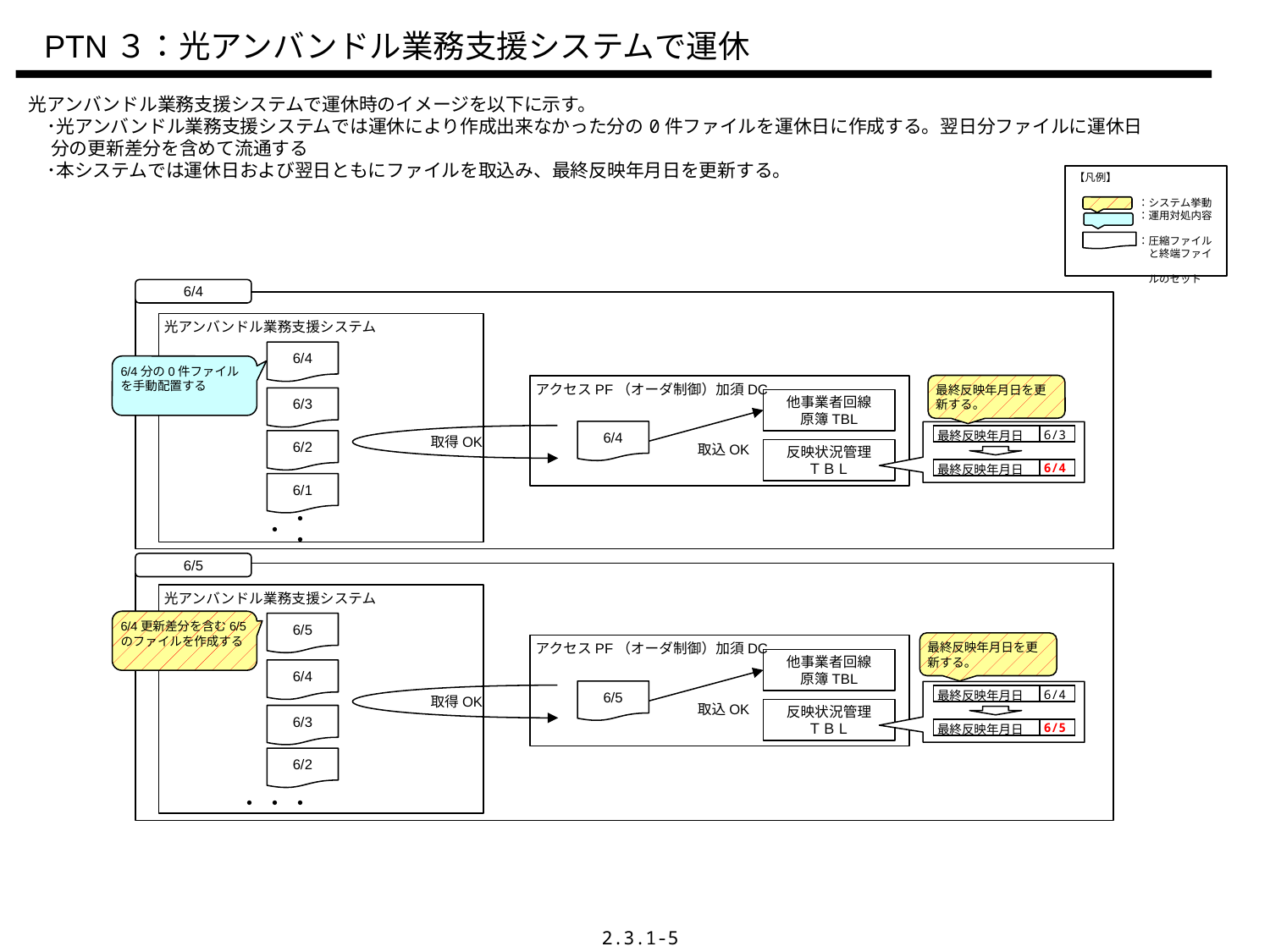

PTN３：光アンバンドル業務支援システムで運休

光アンバンドル業務支援システムで運休時のイメージを以下に示す。
　･光アンバンドル業務支援システムでは運休により作成出来なかった分の0件ファイルを運休日に作成する。翌日分ファイルに運休日
　 分の更新差分を含めて流通する
　･本システムでは運休日および翌日ともにファイルを取込み、最終反映年月日を更新する。

【凡例】

　　　　　　：システム挙動
　　　　　　：運用対処内容

　　　　　　：圧縮ファイル
　　　　　　　と終端ファイ
　　　　　　　ルのセット

6/4

光アンバンドル業務支援システム
6/4
6/4分の0件ファイルを手動配置する
最終反映年月日を更新する。
アクセスPF（オーダ制御）加須DC
6/3
他事業者回線
原簿TBL
6/4

| 最終反映年月日 | 6/3 |
| --- | --- |
取得OK
6/2
取込OK
反映状況管理
ＴＢＬ

| 最終反映年月日 | 6/4 |
| --- | --- |
6/1

・・・
6/5

光アンバンドル業務支援システム
6/4更新差分を含む6/5のファイルを作成する

6/5
最終反映年月日を更新する。
アクセスPF（オーダ制御）加須DC
他事業者回線
原簿TBL
6/4
6/5

| 最終反映年月日 | 6/4 |
| --- | --- |
取得OK
取込OK
反映状況管理
ＴＢＬ
6/3

| 最終反映年月日 | 6/5 |
| --- | --- |
6/2
・・・